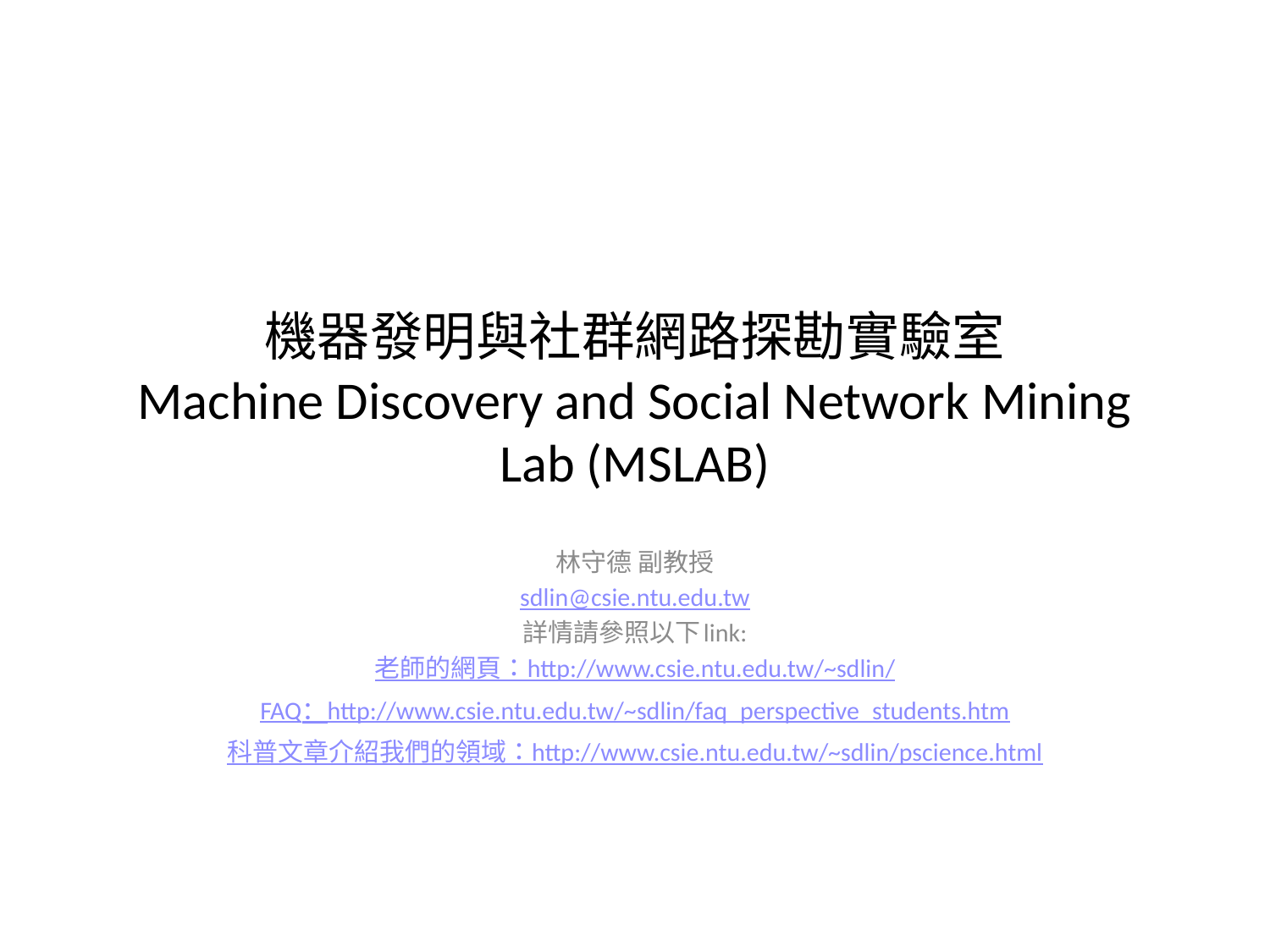

# 機器發明與社群網路探勘實驗室 Machine Discovery and Social Network Mining Lab (MSLAB)
林守德 副教授
sdlin@csie.ntu.edu.tw
詳情請參照以下link:
老師的網頁：http://www.csie.ntu.edu.tw/~sdlin/
FAQ：http://www.csie.ntu.edu.tw/~sdlin/faq_perspective_students.htm
科普文章介紹我們的領域：http://www.csie.ntu.edu.tw/~sdlin/pscience.html